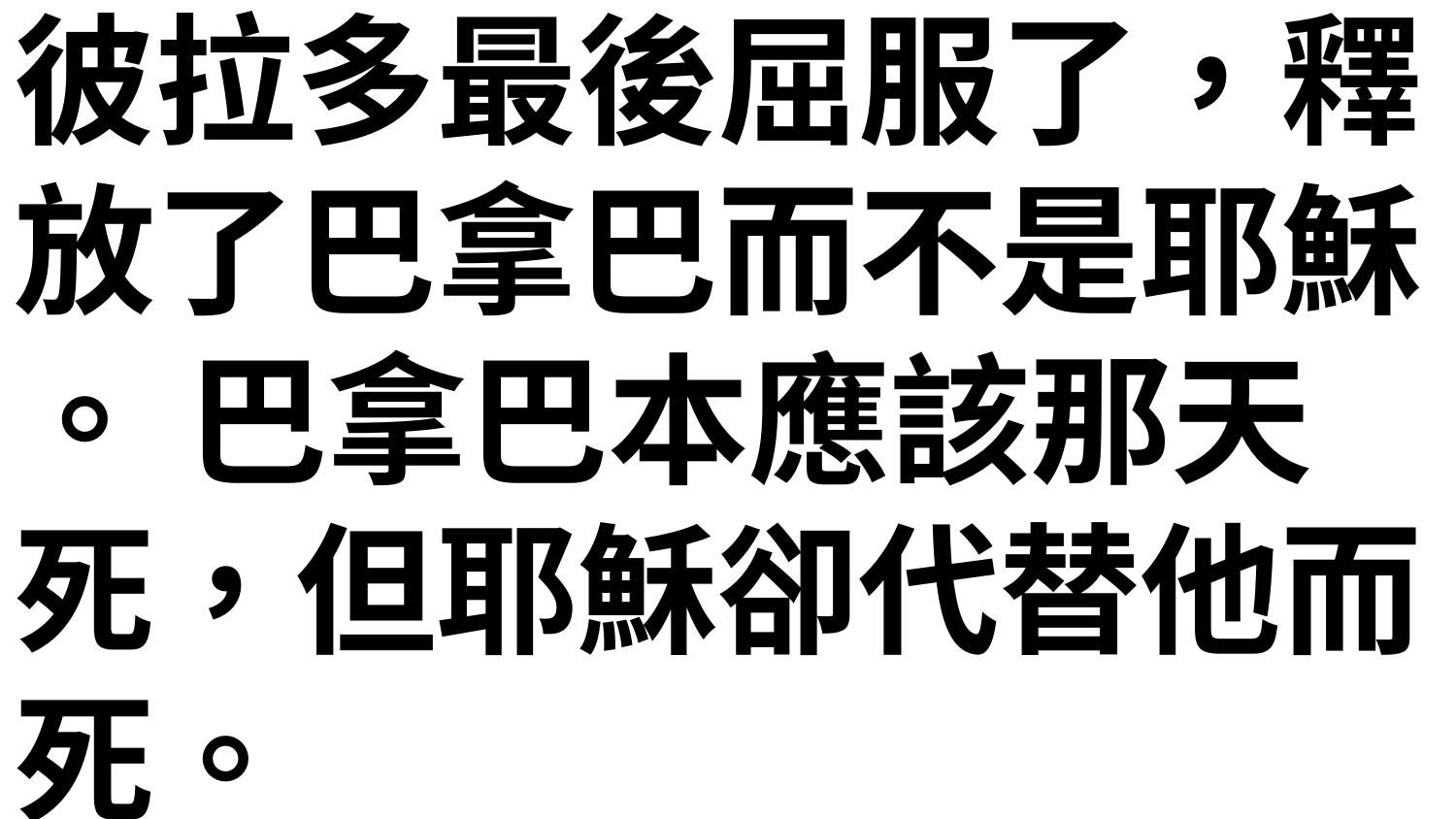

彼拉多最後屈服了，釋放了巴拿巴而不是耶穌
。 巴拿巴本應該那天死，但耶穌卻代替他而死。